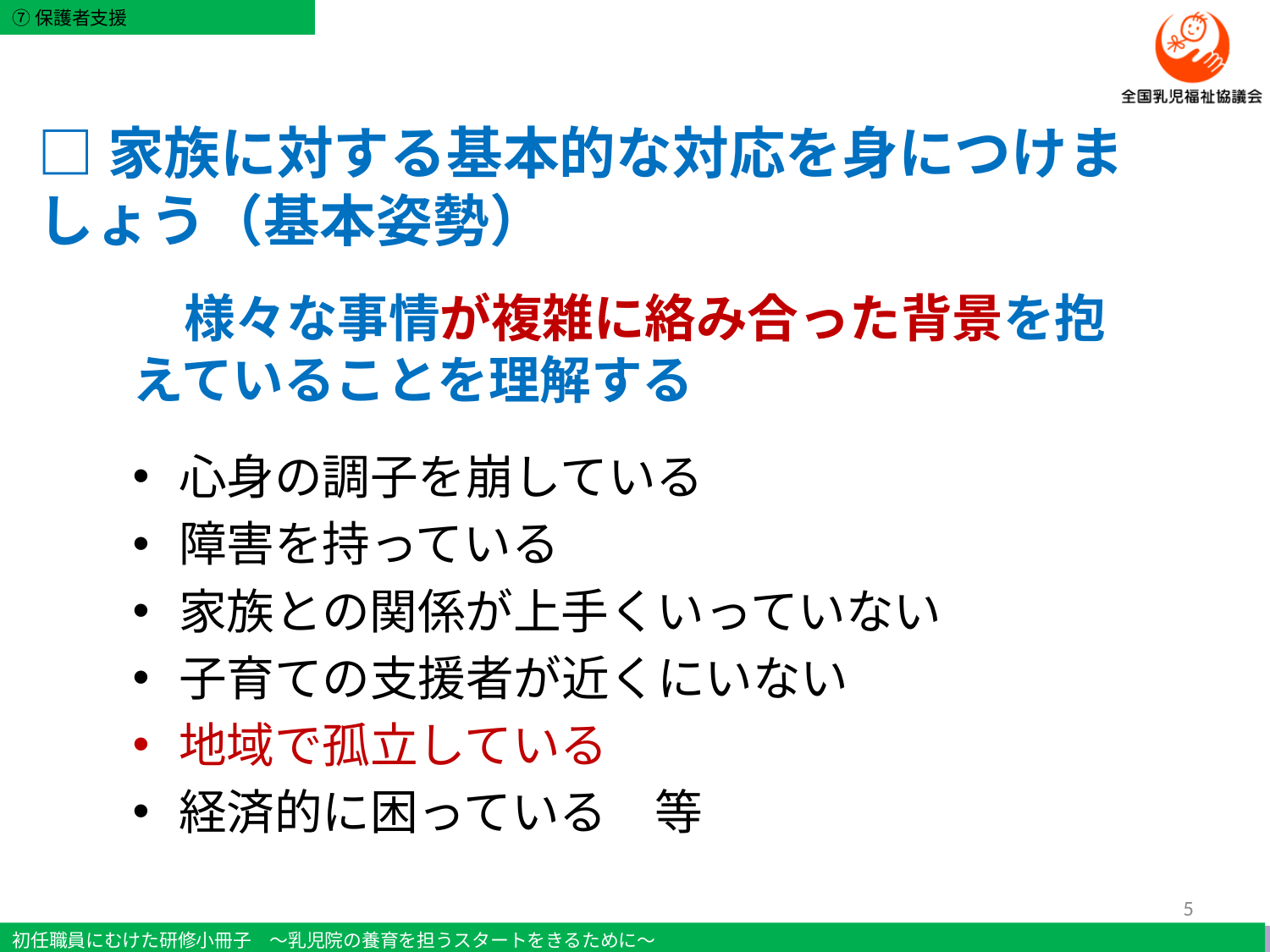

# □家族に対する基本的な対応を身につけましょう（基本姿勢）
　様々な事情が複雑に絡み合った背景を抱えていることを理解する

心身の調子を崩している
障害を持っている
家族との関係が上手くいっていない
子育ての支援者が近くにいない
地域で孤立している
経済的に困っている　等

5